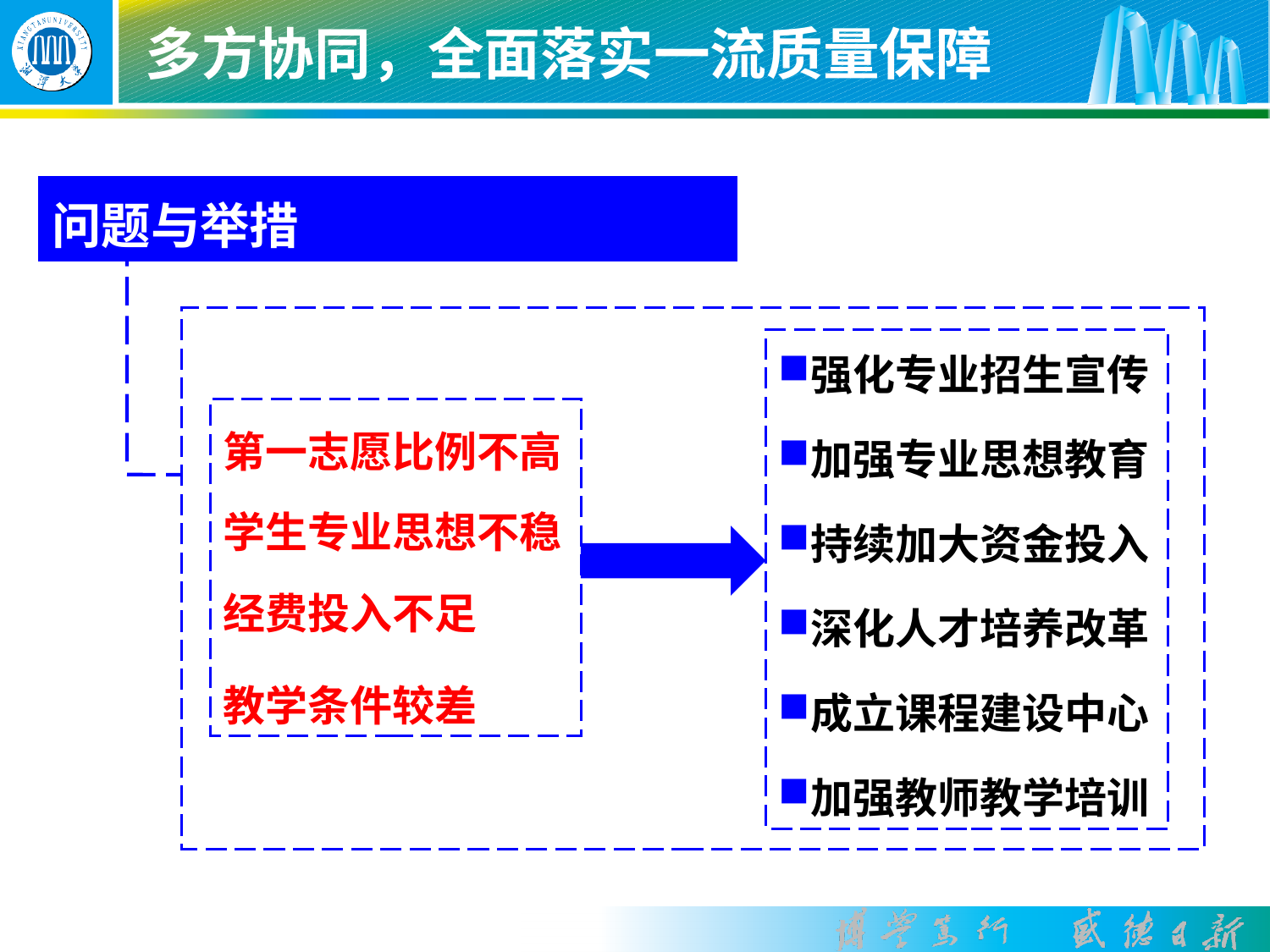

多方协同，全面落实一流质量保障
问题与举措

强化专业招生宣传
加强专业思想教育
持续加大资金投入
深化人才培养改革
成立课程建设中心
加强教师教学培训

第一志愿比例不高
学生专业思想不稳
经费投入不足
教学条件较差